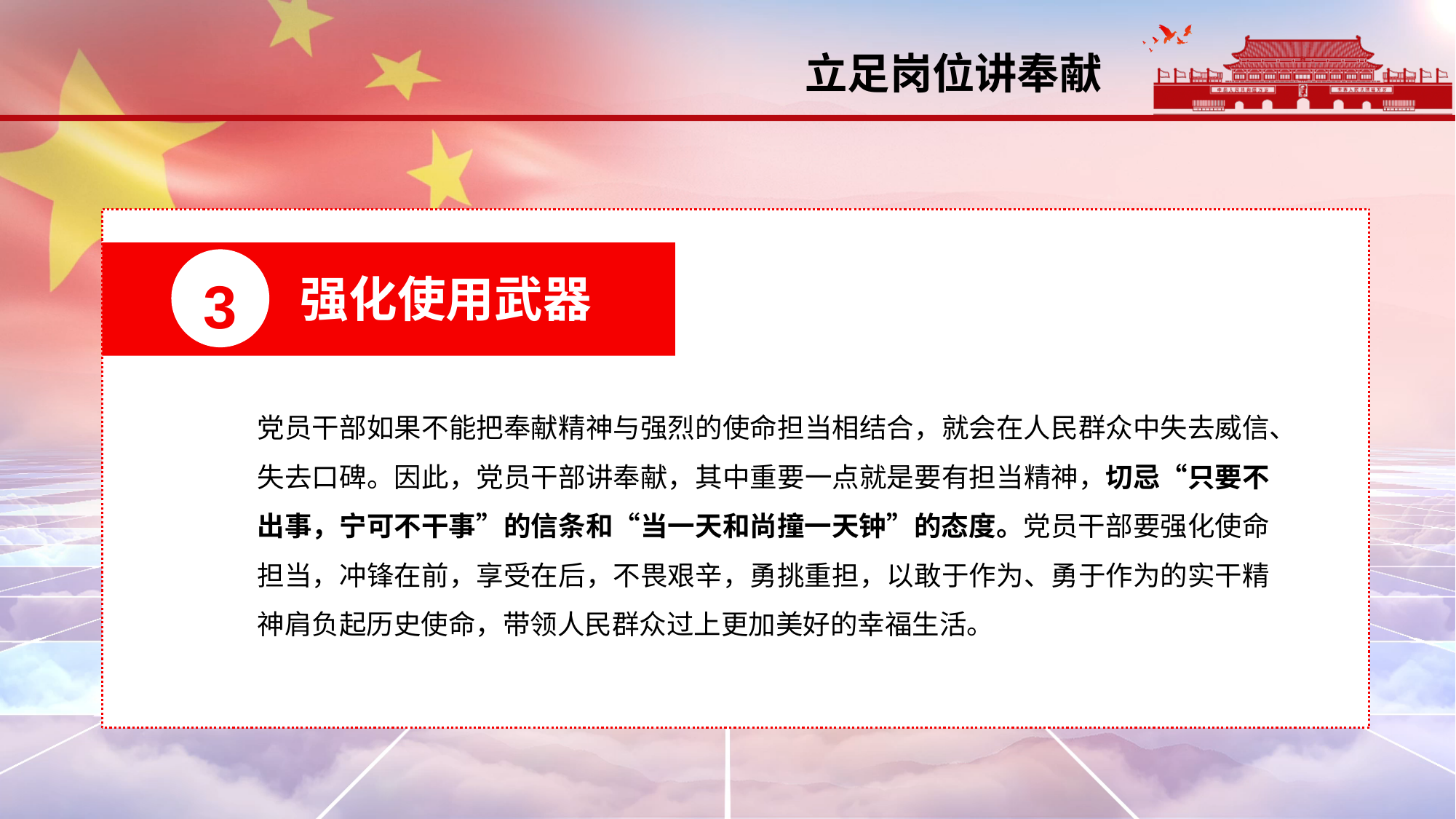

3
强化使用武器
党员干部如果不能把奉献精神与强烈的使命担当相结合，就会在人民群众中失去威信、失去口碑。因此，党员干部讲奉献，其中重要一点就是要有担当精神，切忌“只要不出事，宁可不干事”的信条和“当一天和尚撞一天钟”的态度。党员干部要强化使命担当，冲锋在前，享受在后，不畏艰辛，勇挑重担，以敢于作为、勇于作为的实干精神肩负起历史使命，带领人民群众过上更加美好的幸福生活。